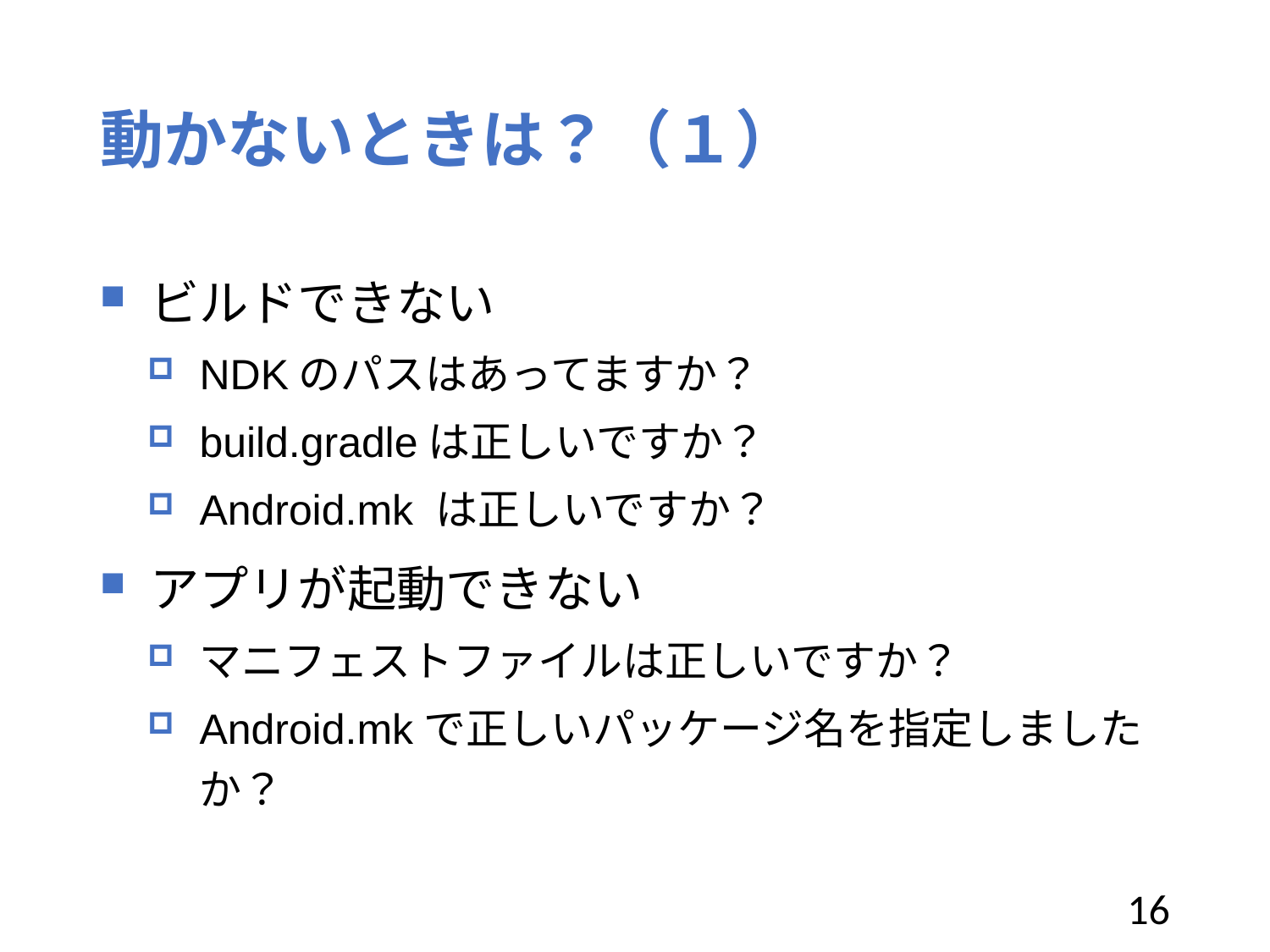

# 動かないときは？（１）
ビルドできない
NDKのパスはあってますか？
build.gradleは正しいですか？
Android.mk は正しいですか？
アプリが起動できない
マニフェストファイルは正しいですか？
Android.mkで正しいパッケージ名を指定しましたか？
16